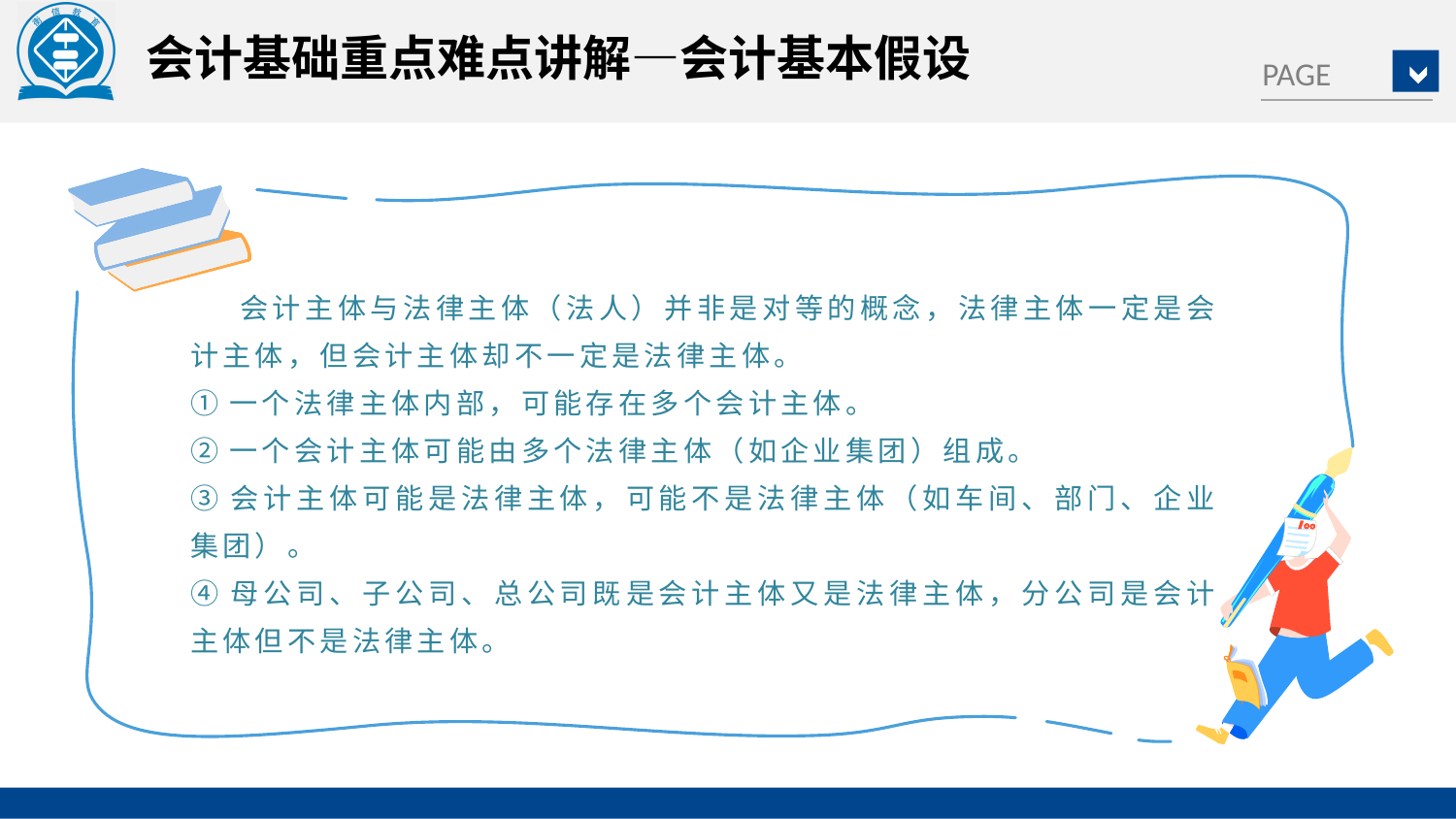

会计基础重点难点讲解—会计基本假设
5

    会计主体与法律主体（法人）并非是对等的概念，法律主体一定是会计主体，但会计主体却不一定是法律主体。
①一个法律主体内部，可能存在多个会计主体。
②一个会计主体可能由多个法律主体（如企业集团）组成。
③会计主体可能是法律主体，可能不是法律主体（如车间、部门、企业集团）。
④母公司、子公司、总公司既是会计主体又是法律主体，分公司是会计主体但不是法律主体。